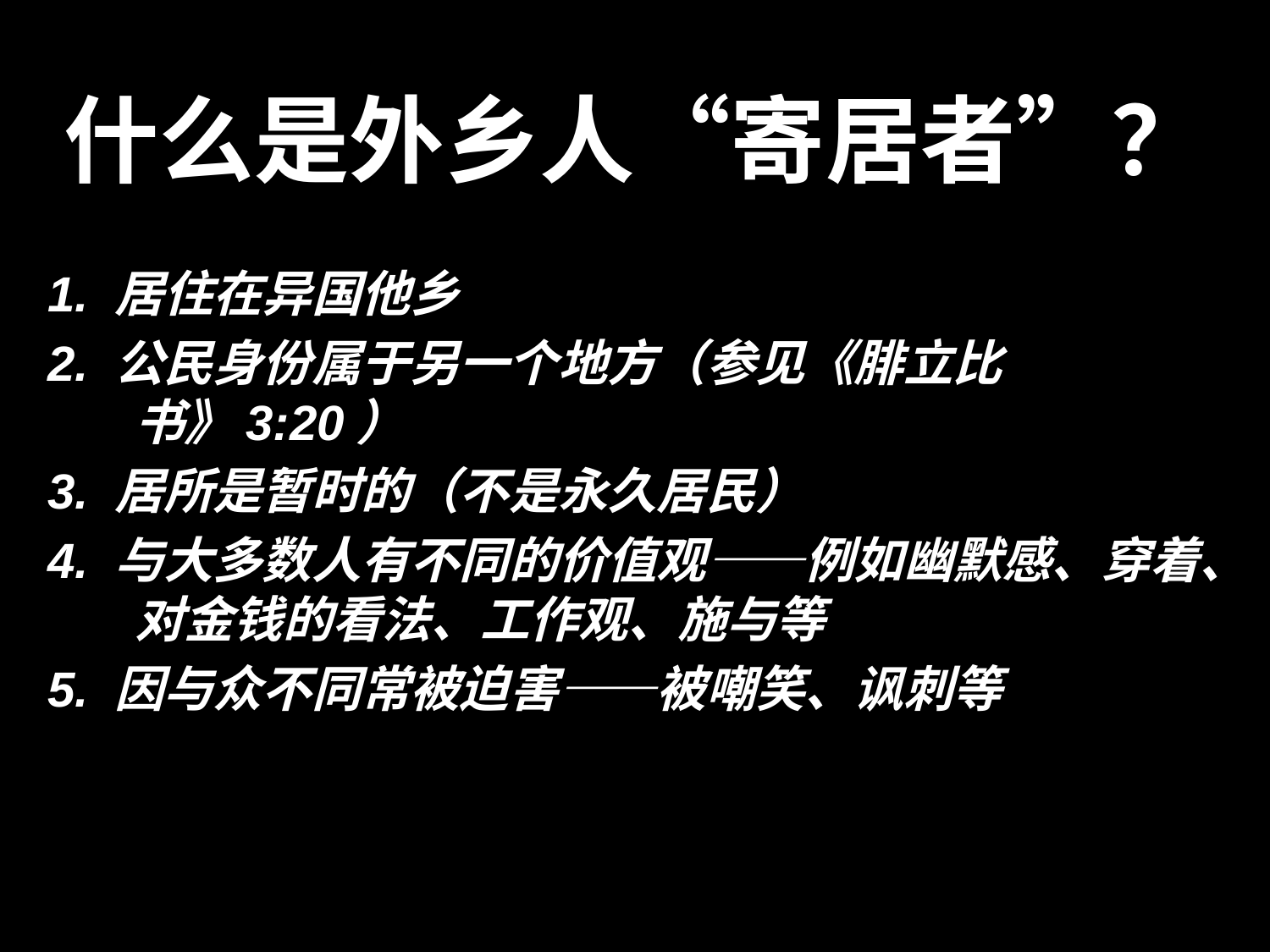

# 什么是外乡人“寄居者”？
1. 居住在异国他乡
2. 公民身份属于另一个地方（参见《腓立比书》3:20）
3. 居所是暂时的（不是永久居民）
4. 与大多数人有不同的价值观——例如幽默感、穿着、对金钱的看法、工作观、施与等
5. 因与众不同常被迫害——被嘲笑、讽刺等